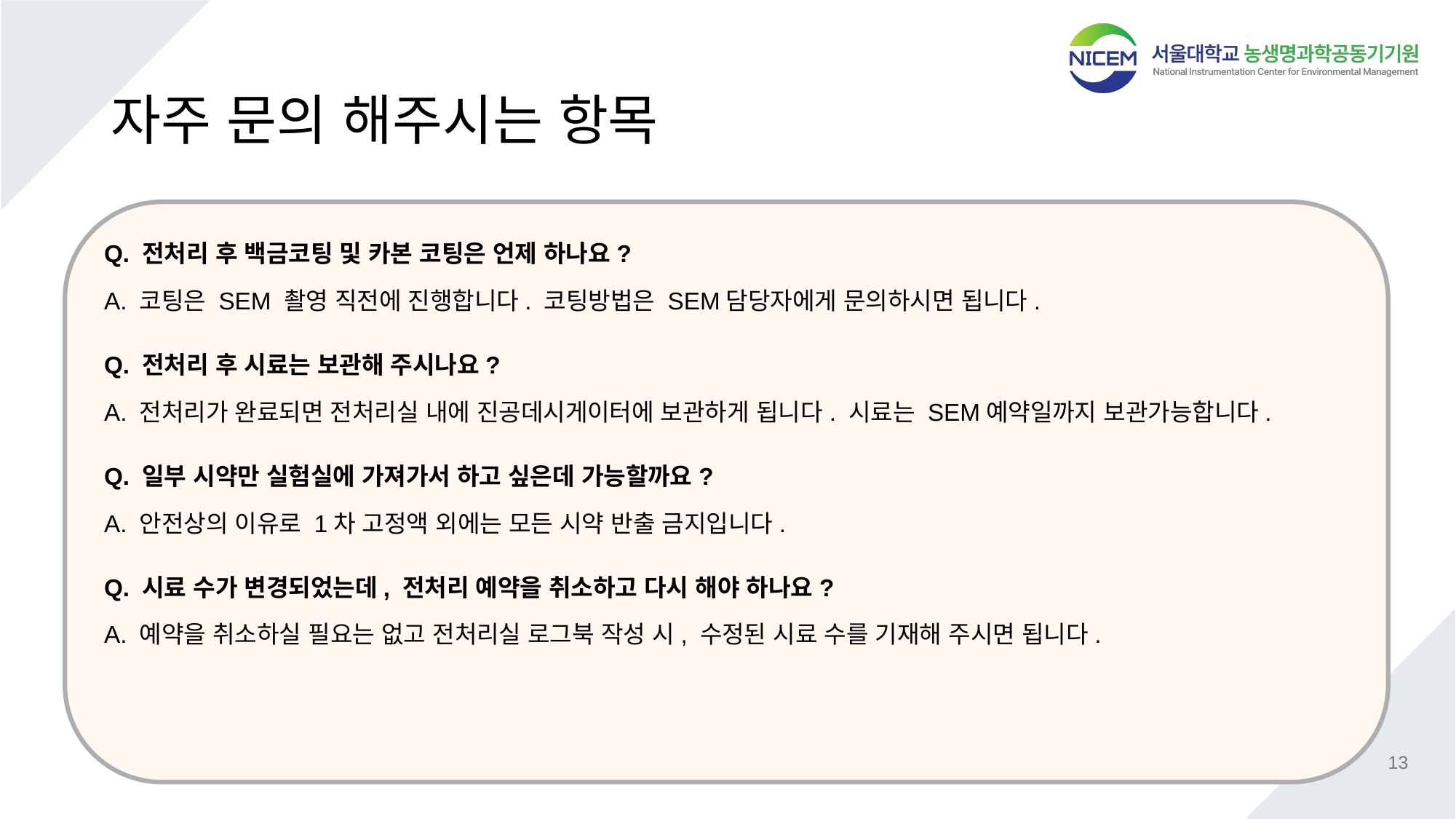

# 자주 문의 해주시는 항목
Q. 전처리 후 백금코팅 및 카본 코팅은 언제 하나요?
A. 코팅은 SEM 촬영 직전에 진행합니다. 코팅방법은 SEM담당자에게 문의하시면 됩니다.

Q. 전처리 후 시료는 보관해 주시나요?
A. 전처리가 완료되면 전처리실 내에 진공데시게이터에 보관하게 됩니다. 시료는 SEM예약일까지 보관가능합니다.

Q. 일부 시약만 실험실에 가져가서 하고 싶은데 가능할까요?
A. 안전상의 이유로 1차 고정액 외에는 모든 시약 반출 금지입니다.

Q. 시료 수가 변경되었는데, 전처리 예약을 취소하고 다시 해야 하나요?
A. 예약을 취소하실 필요는 없고 전처리실 로그북 작성 시, 수정된 시료 수를 기재해 주시면 됩니다.